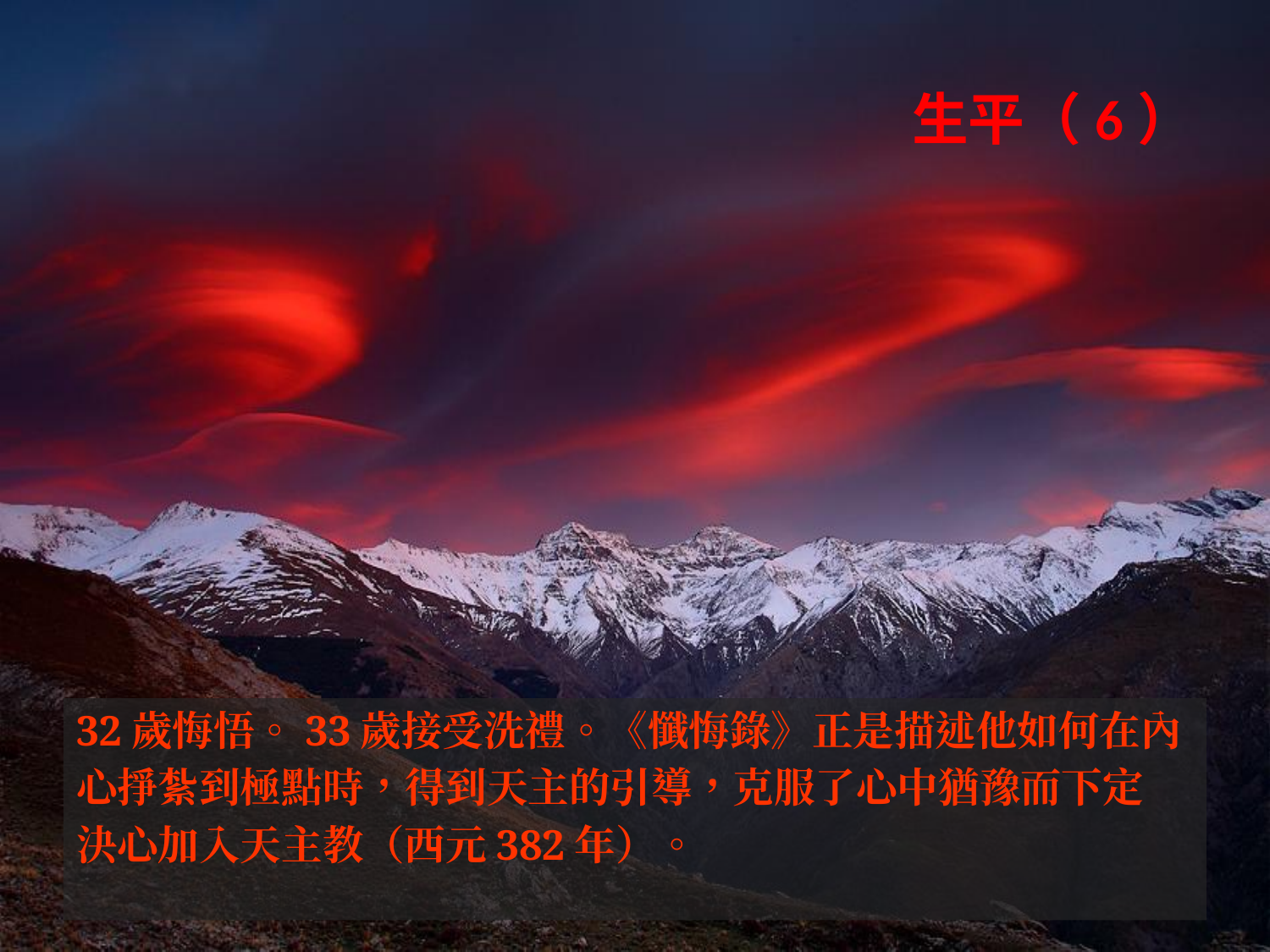

# 生平（6）

32歲悔悟。33歲接受洗禮。《懺悔錄》正是描述他如何在內
心掙紮到極點時，得到天主的引導，克服了心中猶豫而下定
決心加入天主教（西元382年）。